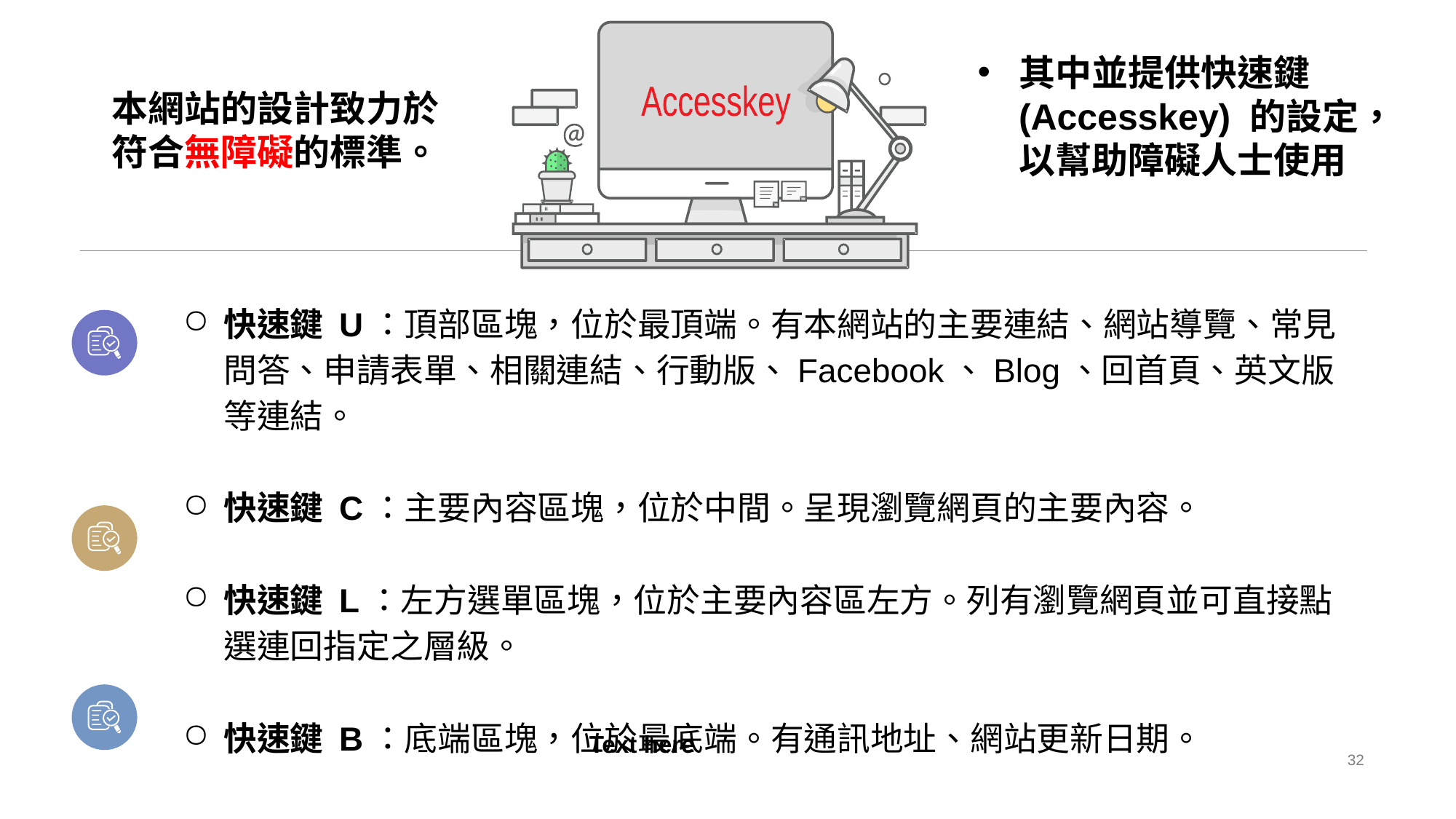

Accesskey

Text here
其中並提供快速鍵 (Accesskey) 的設定，以幫助障礙人士使用
本網站的設計致力於
符合無障礙的標準。

快速鍵 U：頂部區塊，位於最頂端。有本網站的主要連結、網站導覽、常見問答、申請表單、相關連結、行動版、Facebook、Blog、回首頁、英文版等連結。

快速鍵 C：主要內容區塊，位於中間。呈現瀏覽網頁的主要內容。

快速鍵 L：左方選單區塊，位於主要內容區左方。列有瀏覽網頁並可直接點選連回指定之層級。

快速鍵 B：底端區塊，位於最底端。有通訊地址、網站更新日期。

32